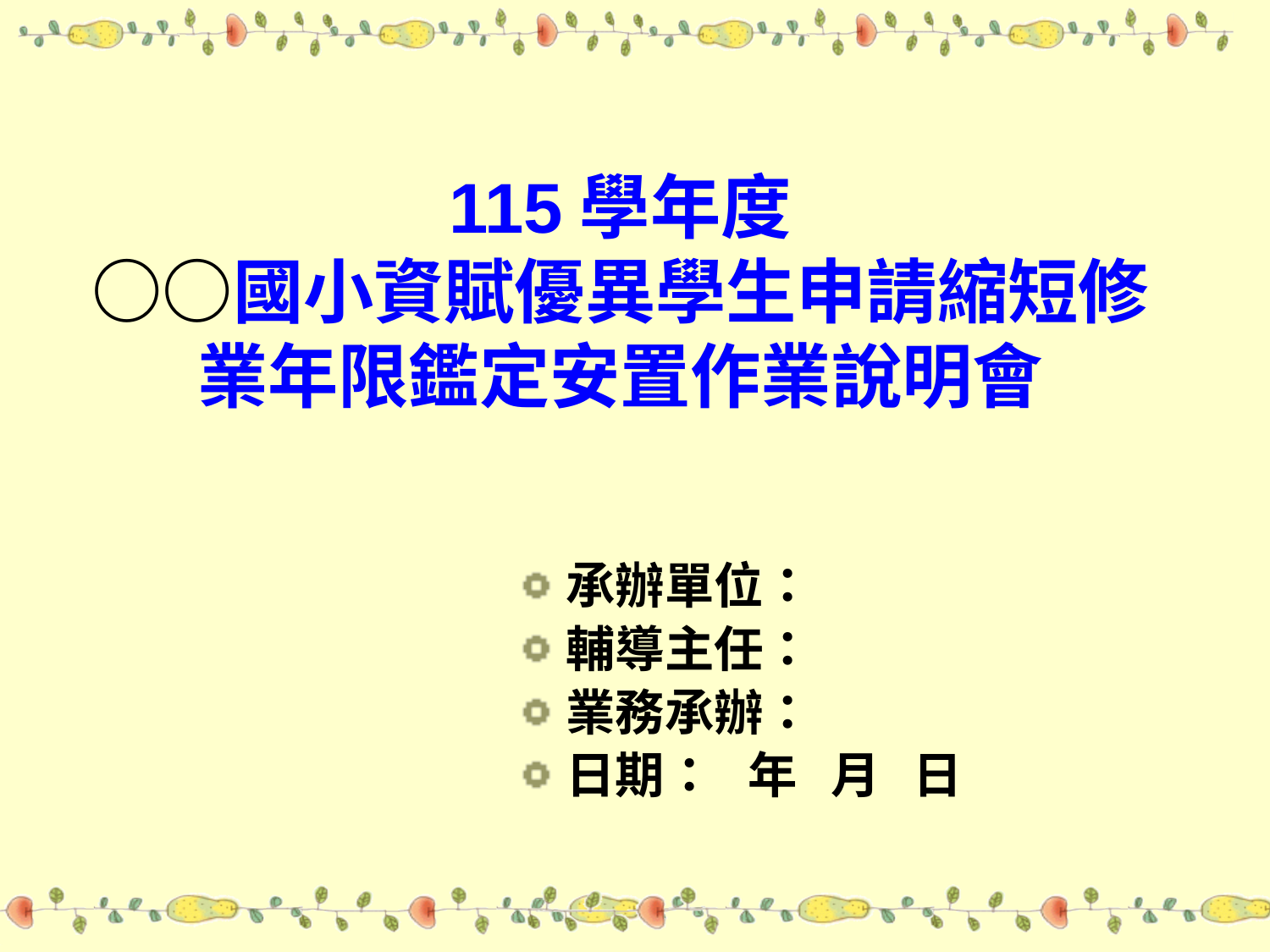

115學年度
○○國小資賦優異學生申請縮短修業年限鑑定安置作業說明會
承辦單位：
輔導主任：
業務承辦：
日期：   年   月   日